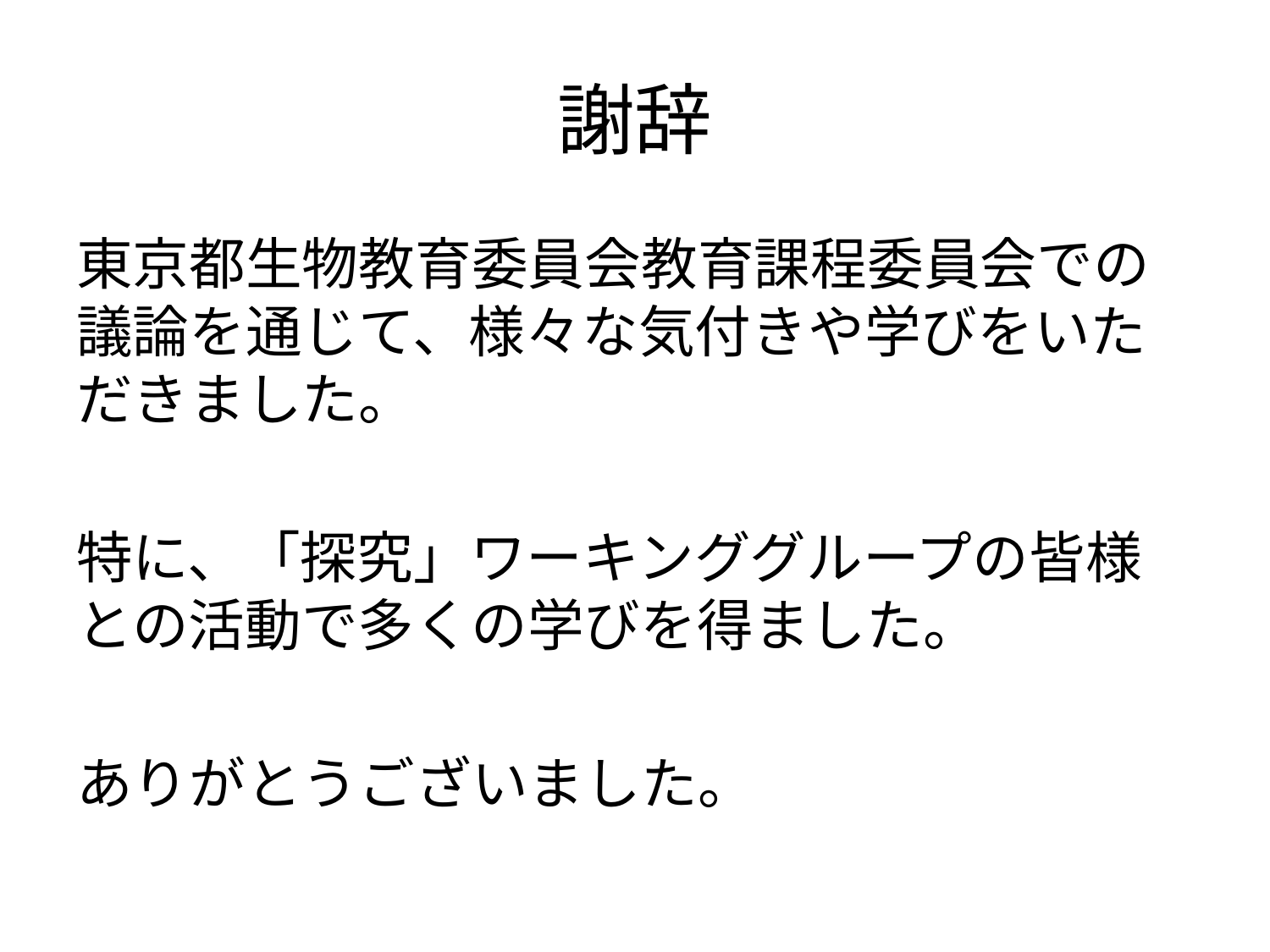

# 謝辞
東京都生物教育委員会教育課程委員会での議論を通じて、様々な気付きや学びをいただきました。

特に、「探究」ワーキンググループの皆様との活動で多くの学びを得ました。

ありがとうございました。